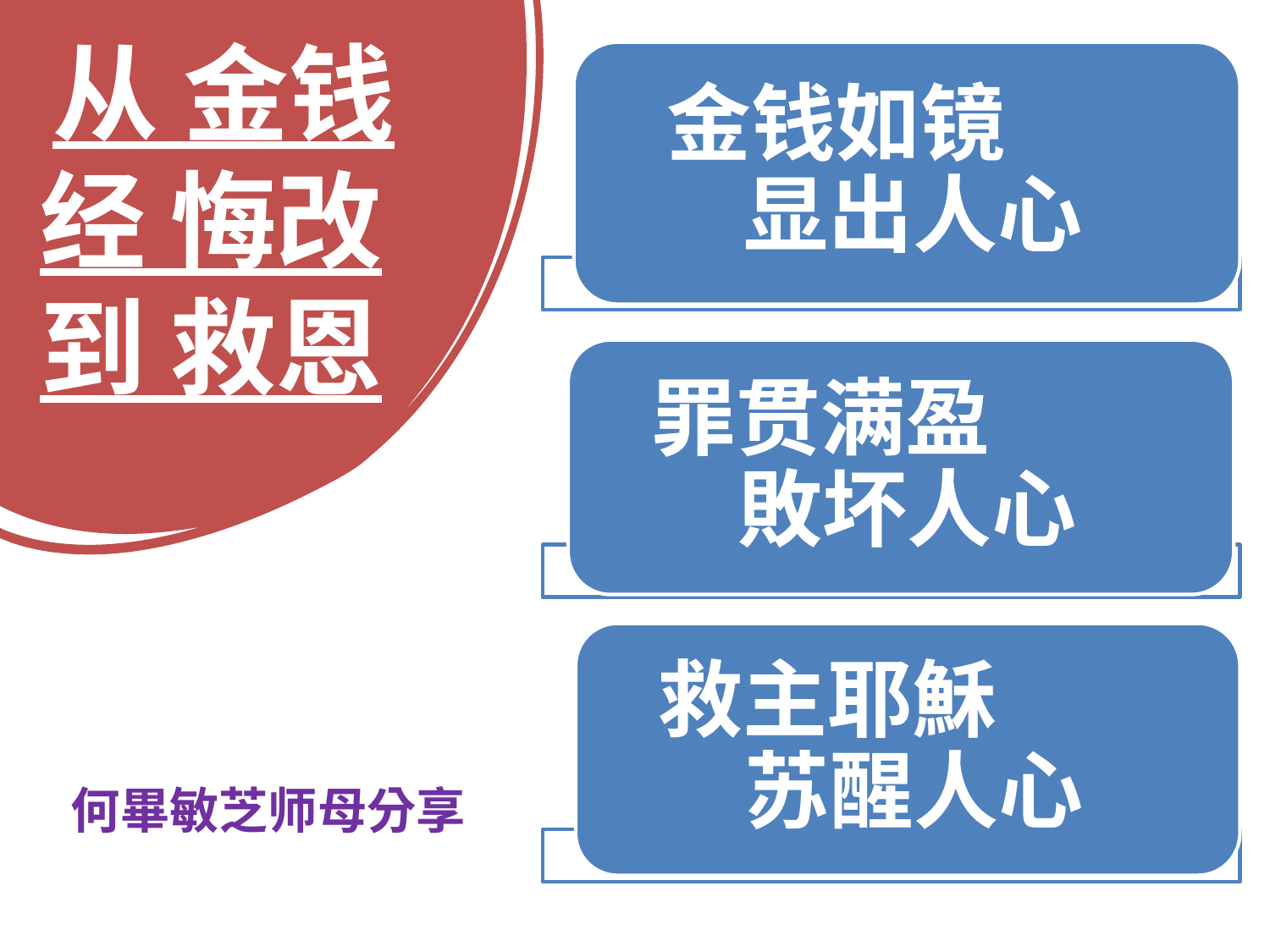

金钱如镜         显出人心
罪贯满盈          敗坏人心
救主耶穌          苏醒人心

# 从 金钱 经 悔改 到 救恩
  何畢敏芝师母分享